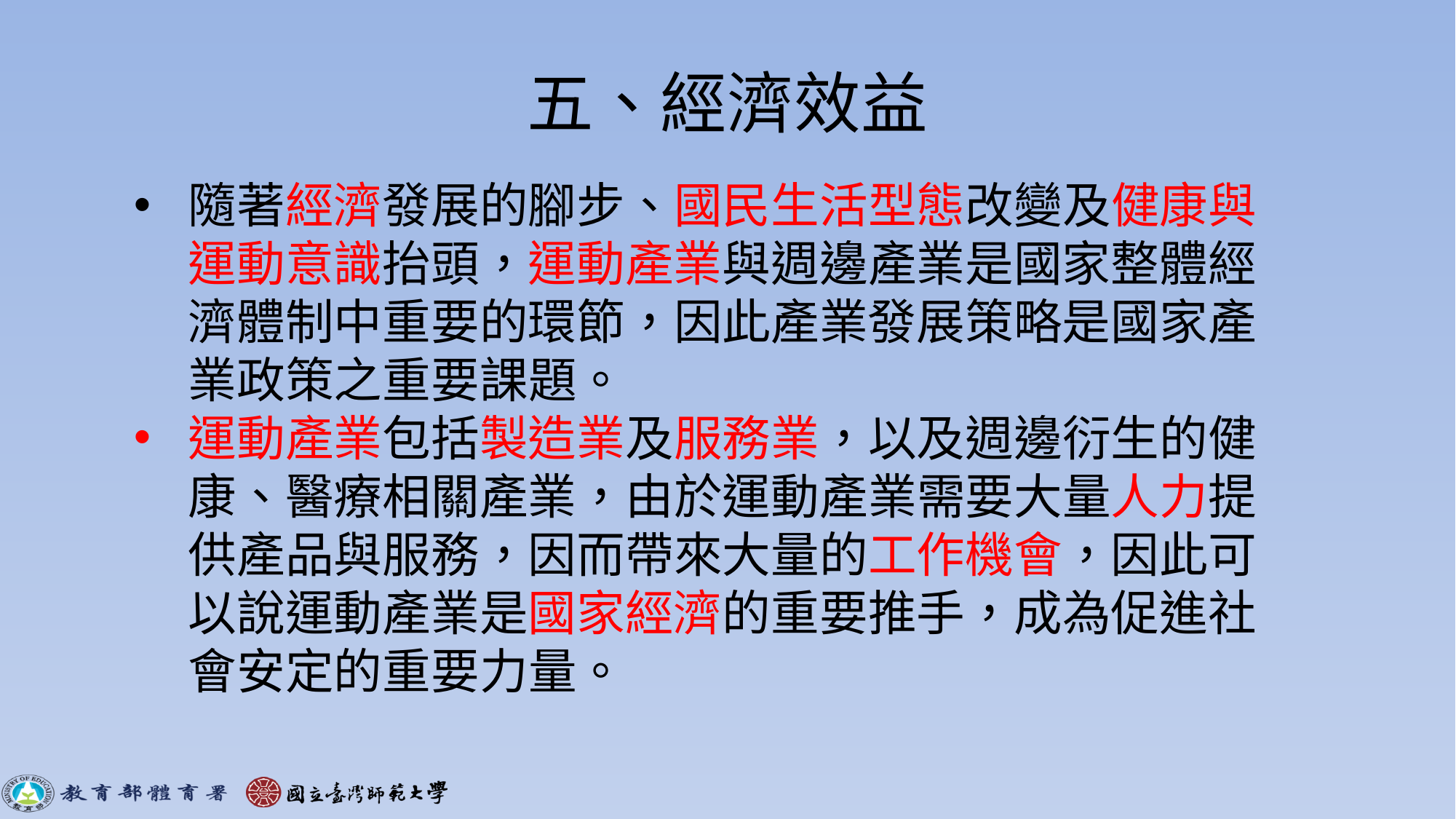

# 五、經濟效益
隨著經濟發展的腳步、國民生活型態改變及健康與運動意識抬頭，運動產業與週邊產業是國家整體經濟體制中重要的環節，因此產業發展策略是國家產業政策之重要課題。
運動產業包括製造業及服務業，以及週邊衍生的健康、醫療相關產業，由於運動產業需要大量人力提供產品與服務，因而帶來大量的工作機會，因此可以說運動產業是國家經濟的重要推手，成為促進社會安定的重要力量。